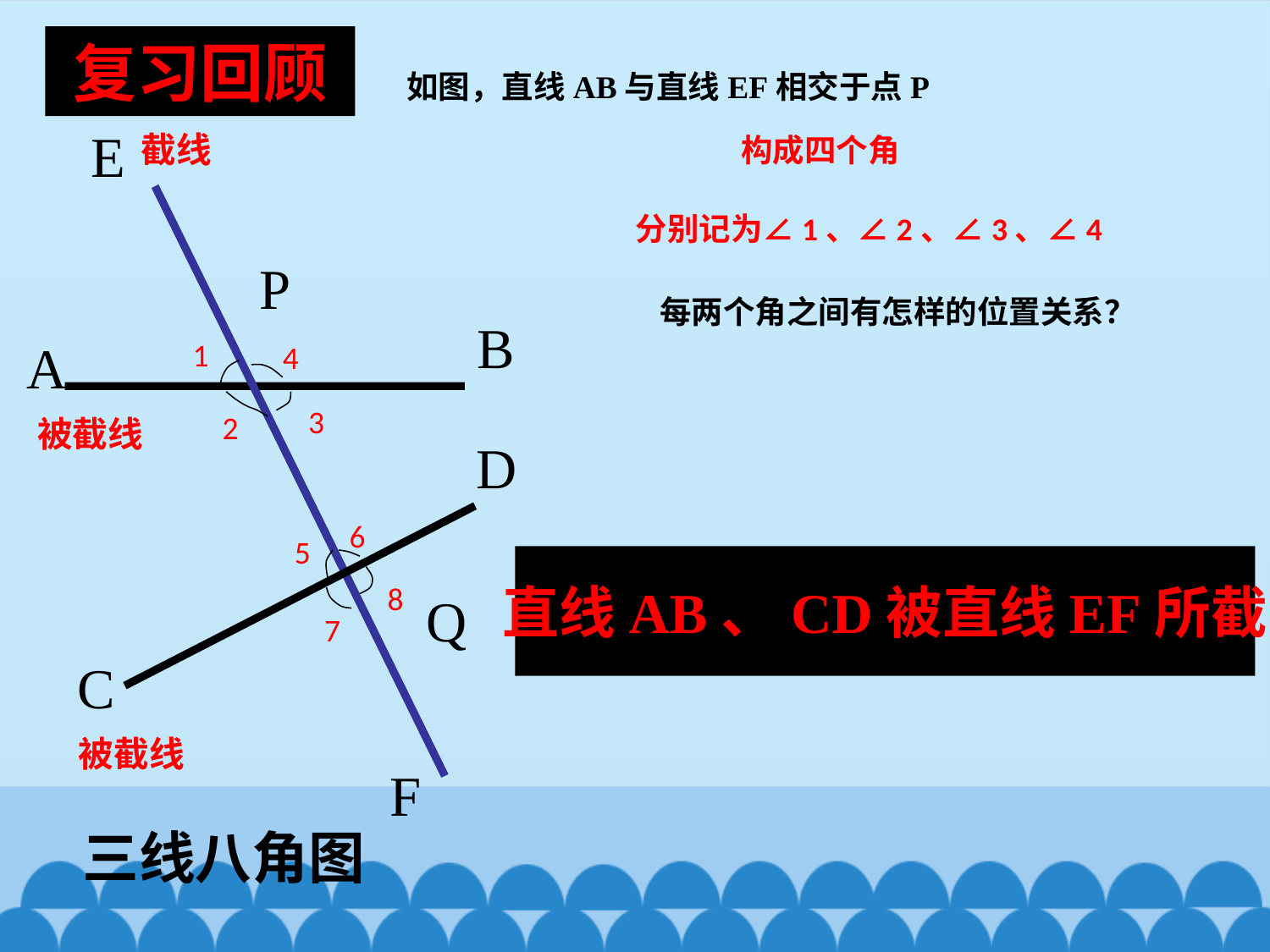

复习回顾
如图，直线AB与直线EF相交于点P

E
截线
构成四个角

分别记为∠1、∠2、∠3、∠4
1

4

2

3
P
每两个角之间有怎样的位置关系？
B
A

被截线
被截线
D

C
Q
6

5

8

7
直线AB、CD被直线EF所截
F
三线八角图